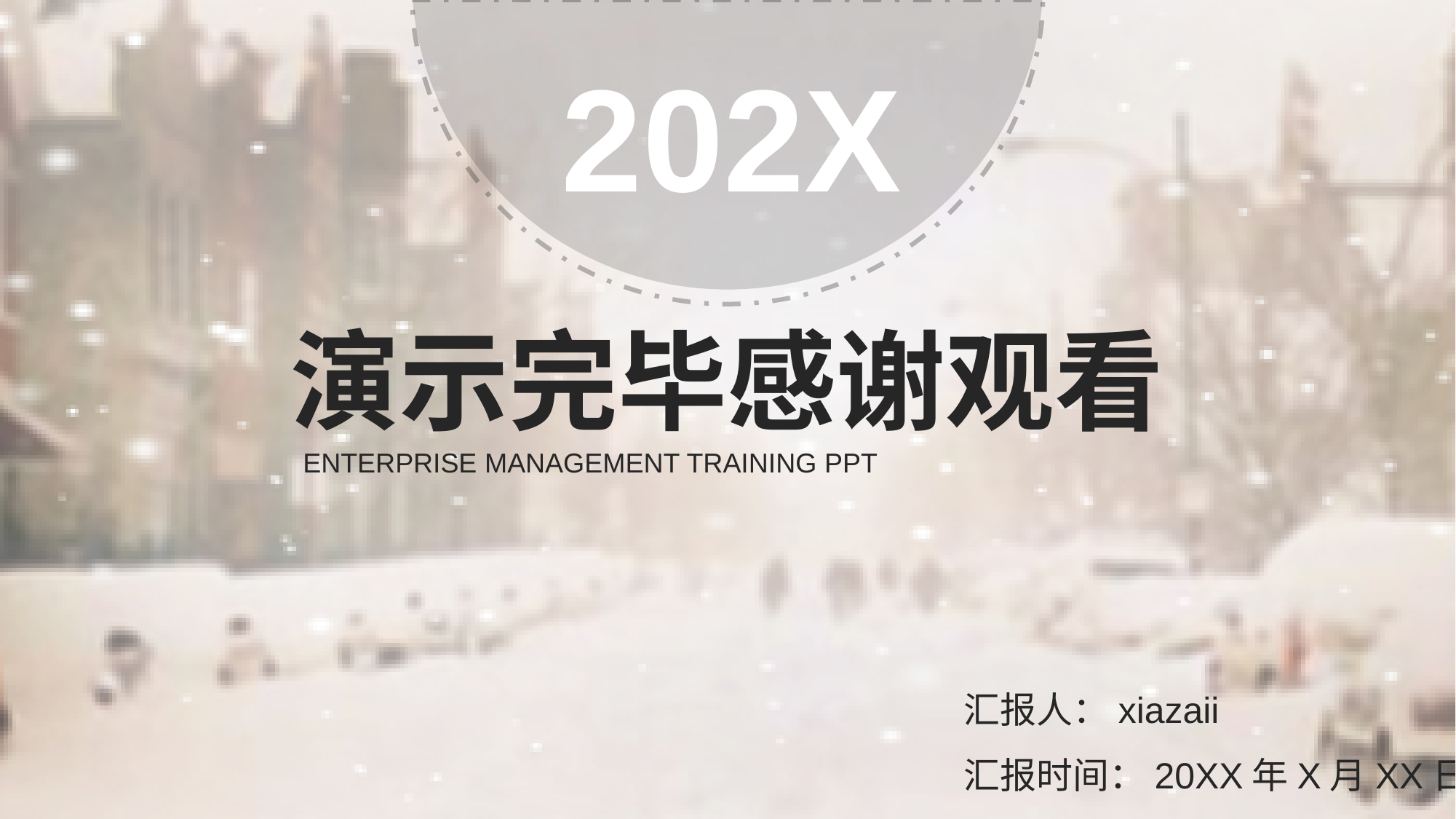

202X
演示完毕感谢观看
ENTERPRISE MANAGEMENT TRAINING PPT
汇报人：xiazaii
汇报时间：20XX年X月XX日